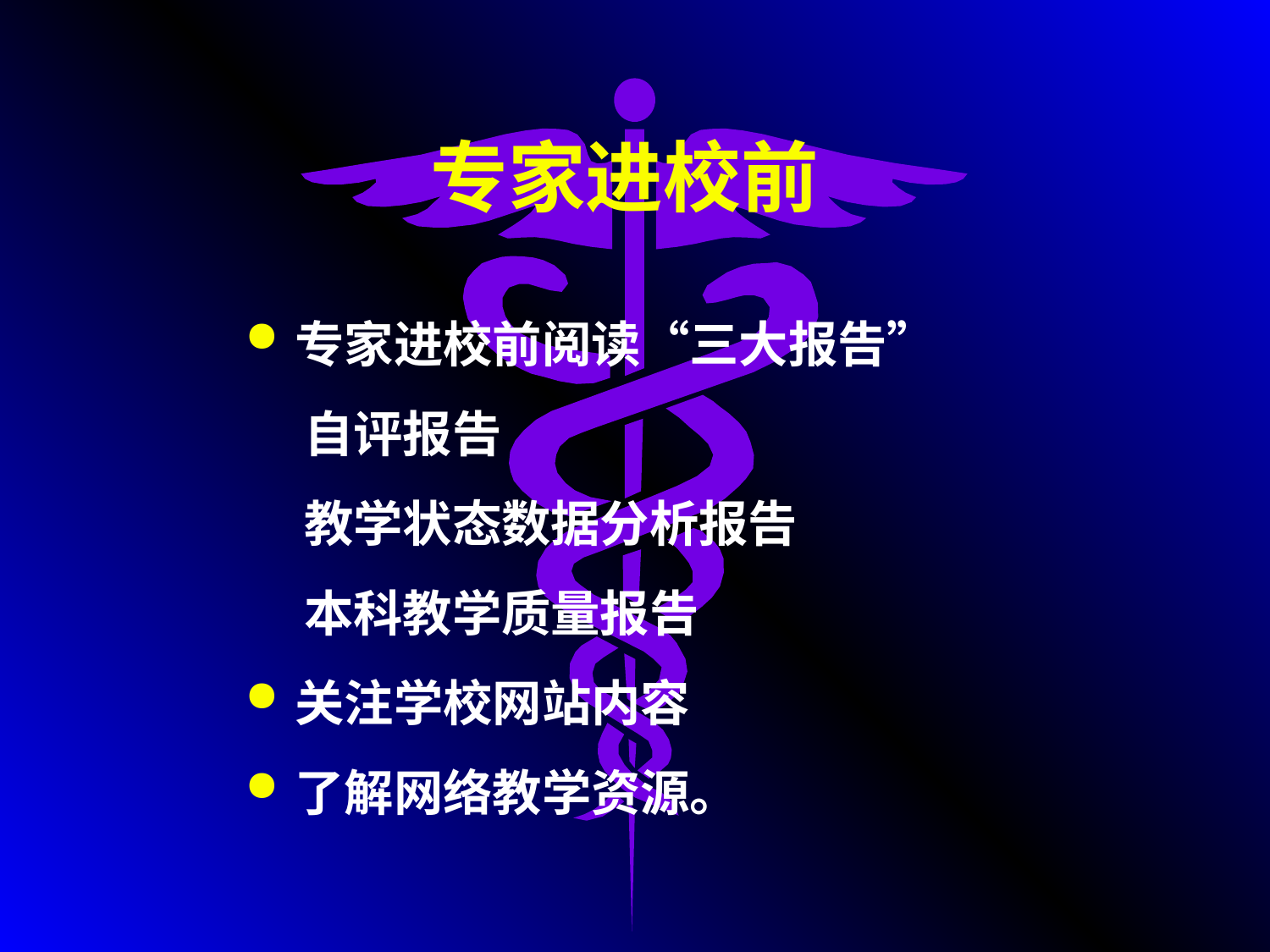

# 专家进校前
专家进校前阅读“三大报告”
    自评报告
    教学状态数据分析报告
    本科教学质量报告
关注学校网站内容
了解网络教学资源。